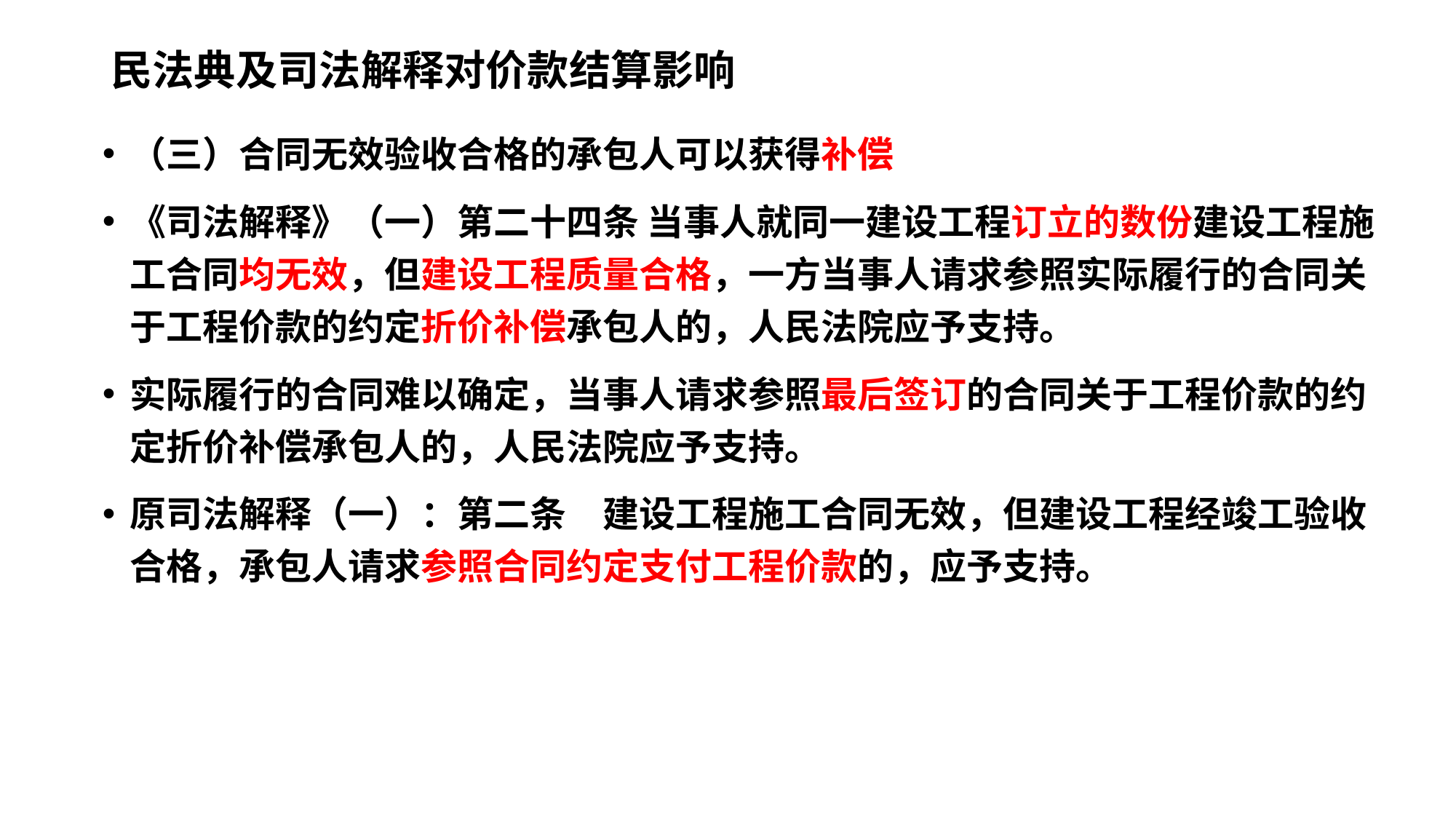

# 民法典及司法解释对价款结算影响
（三）合同无效验收合格的承包人可以获得补偿
《司法解释》（一）第二十四条 当事人就同一建设工程订立的数份建设工程施工合同均无效，但建设工程质量合格，一方当事人请求参照实际履行的合同关于工程价款的约定折价补偿承包人的，人民法院应予支持。
实际履行的合同难以确定，当事人请求参照最后签订的合同关于工程价款的约定折价补偿承包人的，人民法院应予支持。
原司法解释（一）：第二条　建设工程施工合同无效，但建设工程经竣工验收合格，承包人请求参照合同约定支付工程价款的，应予支持。